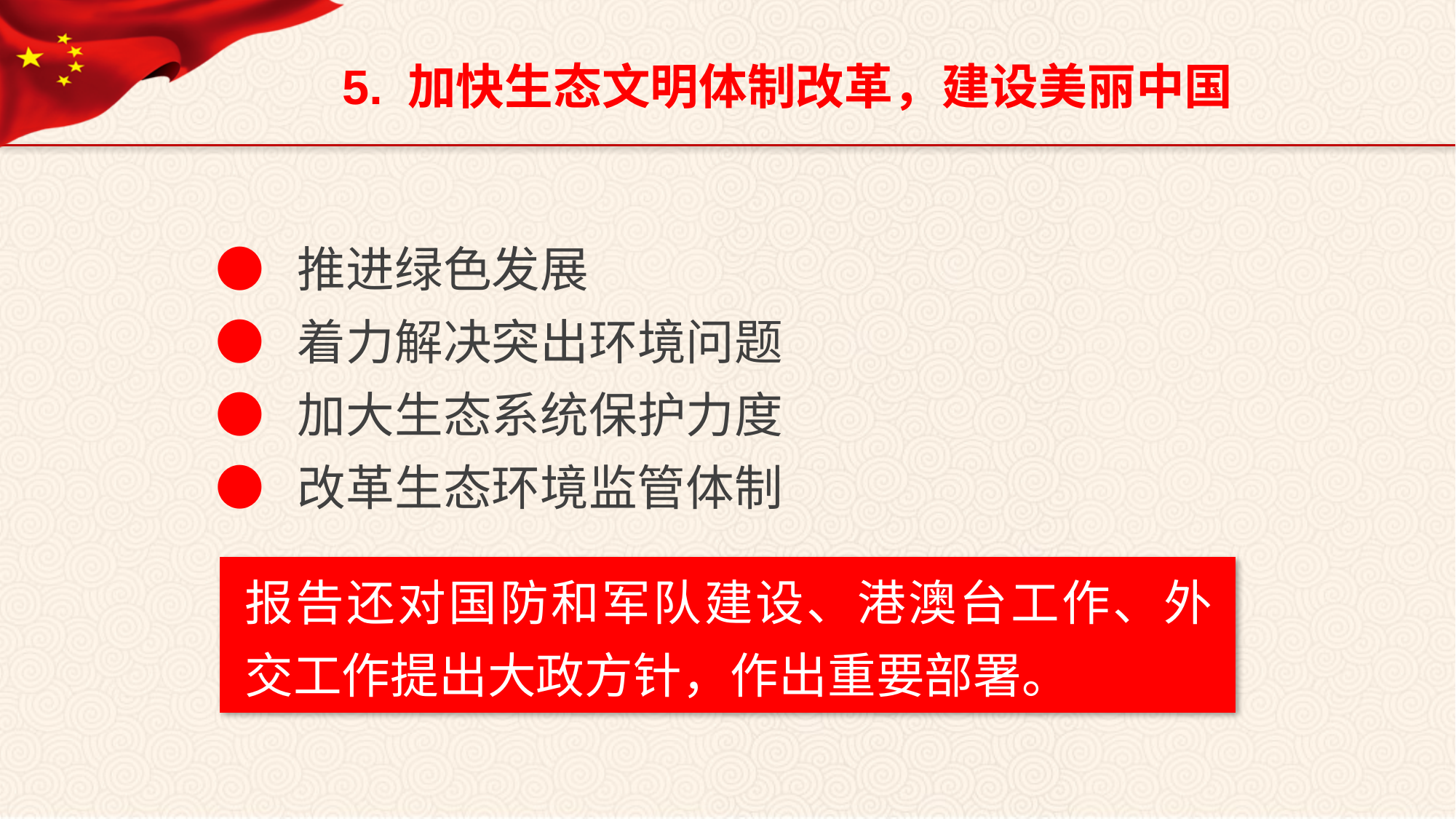

5. 加快生态文明体制改革，建设美丽中国
●  推进绿色发展
●  着力解决突出环境问题
●  加大生态系统保护力度
●  改革生态环境监管体制
报告还对国防和军队建设、港澳台工作、外交工作提出大政方针，作出重要部署。